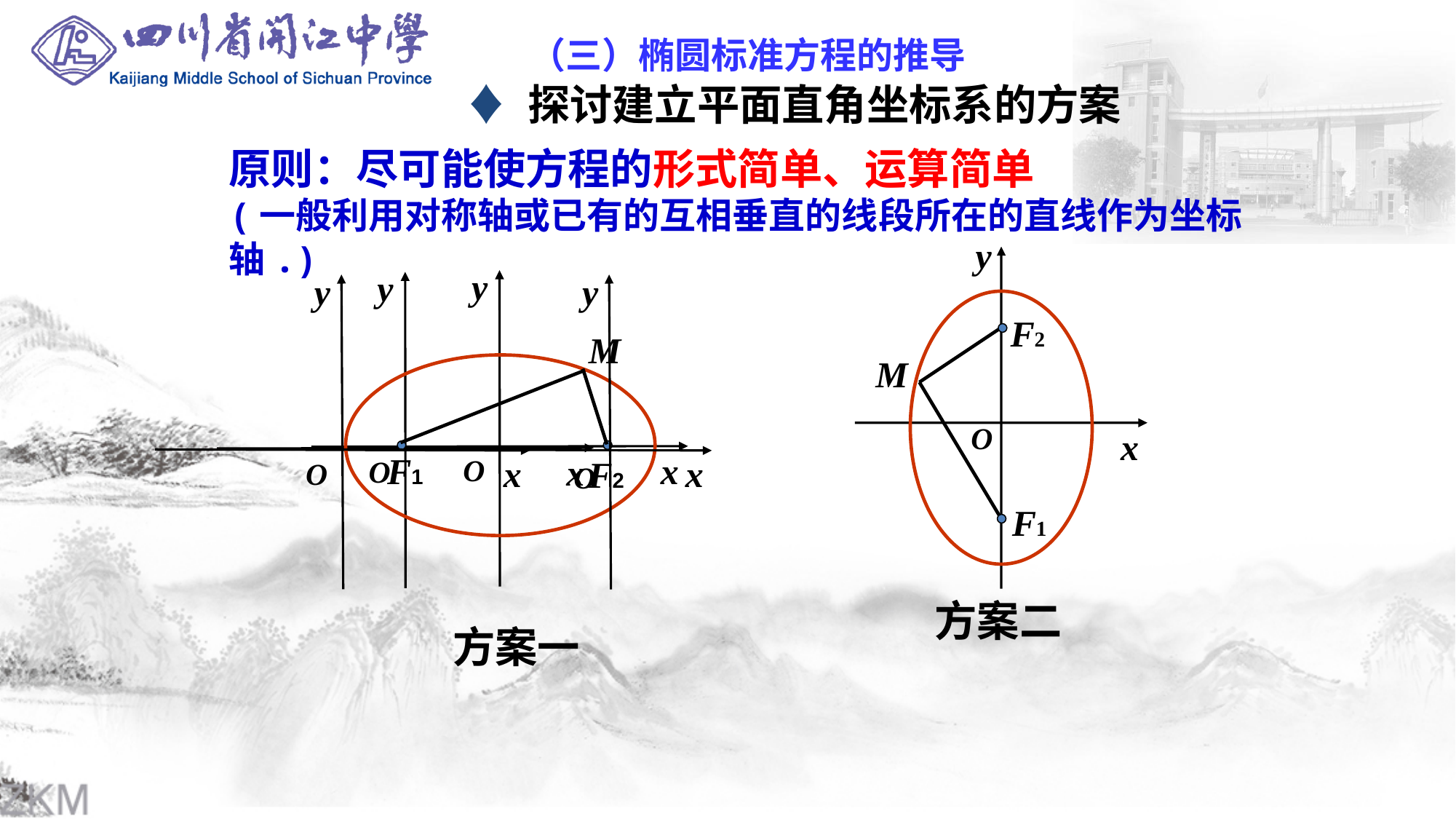

（三）椭圆标准方程的推导
♦ 探讨建立平面直角坐标系的方案
原则：尽可能使方程的形式简单、运算简单
(一般利用对称轴或已有的互相垂直的线段所在的直线作为坐标轴.)
y

M

O
x

方案二
F2
F1
y

x
O
y

x
O
y

x
O
y

x
O
M
F1
F2

方案一